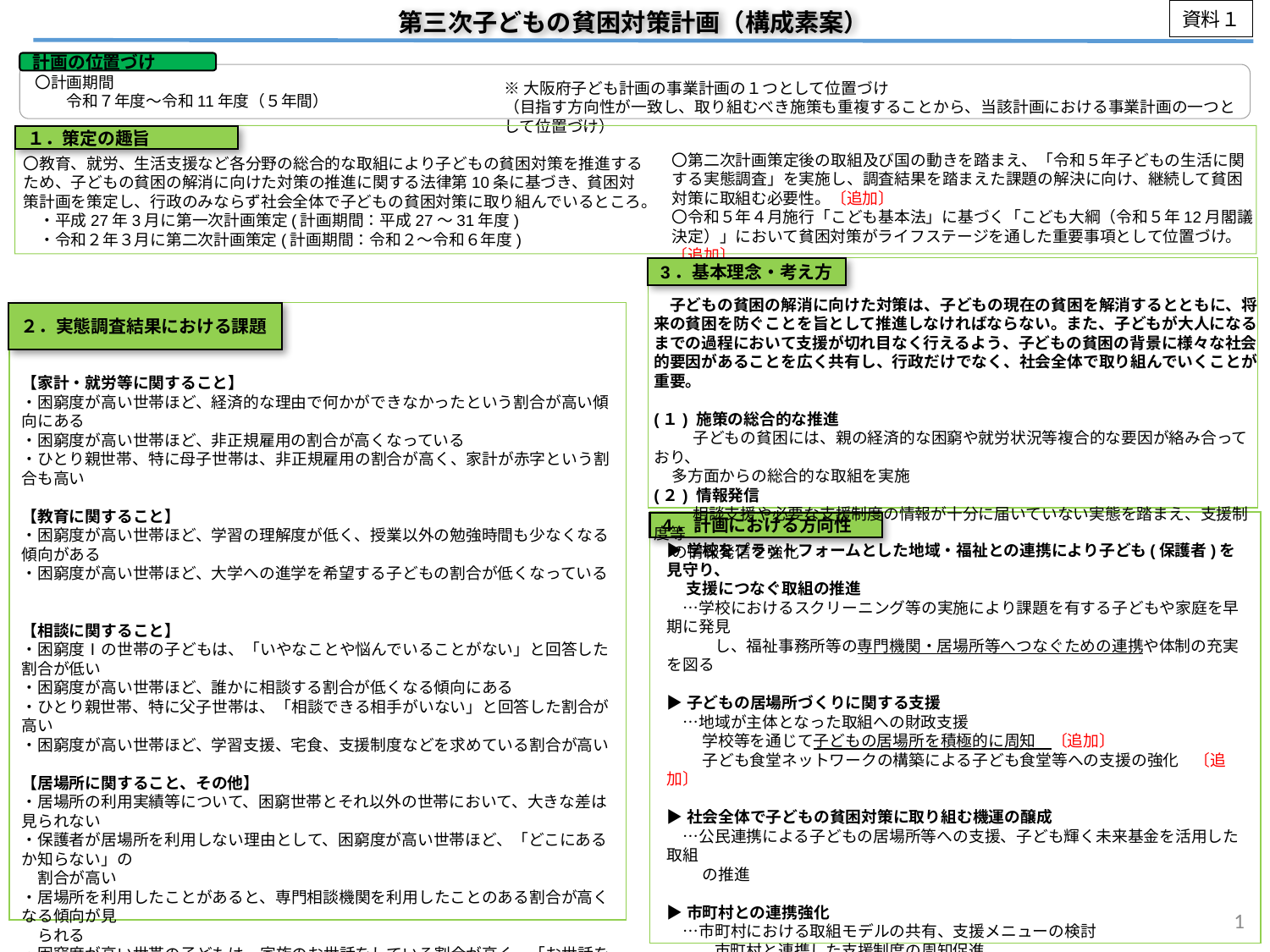

資料１
第三次子どもの貧困対策計画（構成素案）
計画の位置づけ
〇計画期間
　　令和７年度～令和11年度（５年間）

※大阪府子ども計画の事業計画の１つとして位置づけ
（目指す方向性が一致し、取り組むべき施策も重複することから、当該計画における事業計画の一つとして位置づけ）

１．策定の趣旨
〇第二次計画策定後の取組及び国の動きを踏まえ、「令和５年子どもの生活に関する実態調査」を実施し、調査結果を踏まえた課題の解決に向け、継続して貧困対策に取組む必要性。〔追加〕
〇令和５年４月施行「こども基本法」に基づく「こども大綱（令和５年12月閣議決定）」において貧困対策がライフステージを通した重要事項として位置づけ。〔追加〕
〇教育、就労、生活支援など各分野の総合的な取組により子どもの貧困対策を推進するため、子どもの貧困の解消に向けた対策の推進に関する法律第10条に基づき、貧困対策計画を策定し、行政のみならず社会全体で子どもの貧困対策に取り組んでいるところ。
　・平成27年3月に第一次計画策定(計画期間：平成27～31年度)
　・令和２年３月に第二次計画策定(計画期間：令和２～令和６年度)

3．基本理念・考え方

　子どもの貧困の解消に向けた対策は、子どもの現在の貧困を解消するとともに、将来の貧困を防ぐことを旨として推進しなければならない。また、子どもが大人になるまでの過程において支援が切れ目なく行えるよう、子どもの貧困の背景に様々な社会的要因があることを広く共有し、行政だけでなく、社会全体で取り組んでいくことが重要。
(１) 施策の総合的な推進
　　  子どもの貧困には、親の経済的な困窮や就労状況等複合的な要因が絡み合っており、
    多方面からの総合的な取組を実施
(２) 情報発信
　　  相談支援や必要な支援制度の情報が十分に届いていない実態を踏まえ、支援制度等
    の情報発信を強化
２．実態調査結果における課題

【家計・就労等に関すること】
・困窮度が高い世帯ほど、経済的な理由で何かができなかったという割合が高い傾向にある
・困窮度が高い世帯ほど、非正規雇用の割合が高くなっている
・ひとり親世帯、特に母子世帯は、非正規雇用の割合が高く、家計が赤字という割合も高い

【教育に関すること】
・困窮度が高い世帯ほど、学習の理解度が低く、授業以外の勉強時間も少なくなる傾向がある
・困窮度が高い世帯ほど、大学への進学を希望する子どもの割合が低くなっている

【相談に関すること】
・困窮度Ⅰの世帯の子どもは、「いやなことや悩んでいることがない」と回答した割合が低い
・困窮度が高い世帯ほど、誰かに相談する割合が低くなる傾向にある
・ひとり親世帯、特に父子世帯は、「相談できる相手がいない」と回答した割合が高い
・困窮度が高い世帯ほど、学習支援、宅食、支援制度などを求めている割合が高い
【居場所に関すること、その他】
・居場所の利用実績等について、困窮世帯とそれ以外の世帯において、大きな差は見られない
・保護者が居場所を利用しない理由として、困窮度が高い世帯ほど、「どこにあるか知らない」の
　割合が高い
・居場所を利用したことがあると、専門相談機関を利用したことのある割合が高くなる傾向が見
　られる
・困窮度が高い世帯の子どもは、家族のお世話をしている割合が高く、「お世話をしている」と
 回答した子どものほうが、居場所を「利用したことがある」又は「あれば利用したい」と回答した
 割合が高い

4．計画における方向性
▶学校をプラットフォームとした地域・福祉との連携により子ども(保護者)を見守り、
　 支援につなぐ取組の推進
　…学校におけるスクリーニング等の実施により課題を有する子どもや家庭を早期に発見
　　　し、福祉事務所等の専門機関・居場所等へつなぐための連携や体制の充実を図る

▶子どもの居場所づくりに関する支援
　…地域が主体となった取組への財政支援
　　 学校等を通じて子どもの居場所を積極的に周知　〔追加〕
　　 子ども食堂ネットワークの構築による子ども食堂等への支援の強化　〔追加〕

▶社会全体で子どもの貧困対策に取り組む機運の醸成
　…公民連携による子どもの居場所等への支援、子ども輝く未来基金を活用した取組
　　 の推進

▶市町村との連携強化
　…市町村における取組モデルの共有、支援メニューの検討
　　　市町村と連携した支援制度の周知促進

▶関連施策との一体的な推進
　…生活困窮者自立支援制度等の関連施策を一体的に捉え、施策を推進するととも
　　 に、支援制度の周知を促進
1